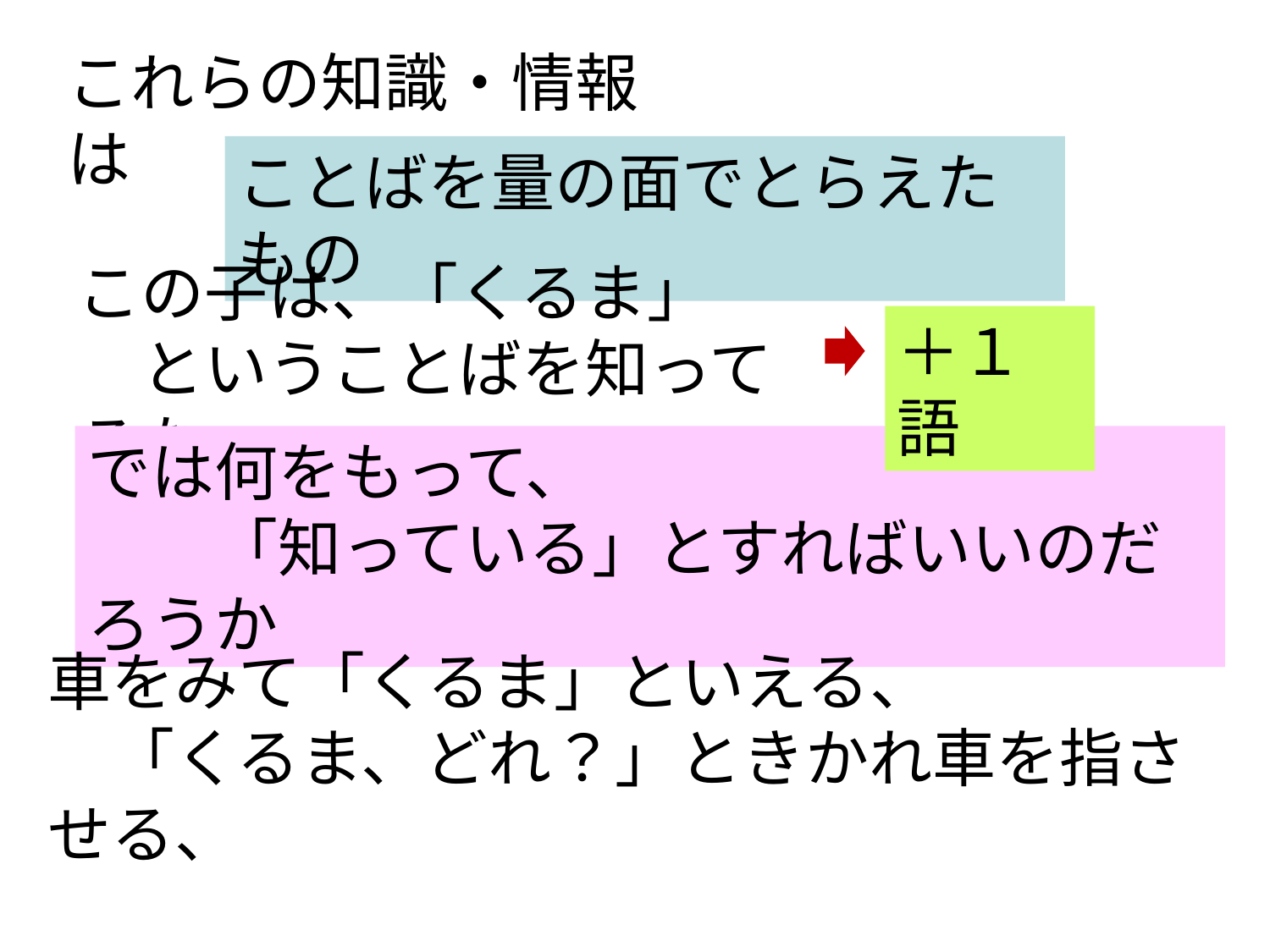

これらの知識・情報は
ことばを量の面でとらえたもの
この子は、「くるま」
　ということばを知ってるな
＋１語

では何をもって、
　　「知っている」とすればいいのだろうか
車をみて「くるま」といえる、
　「くるま、どれ？」ときかれ車を指させる、
　　　　　　　　　　　　　　　　　　　　ことだろうか